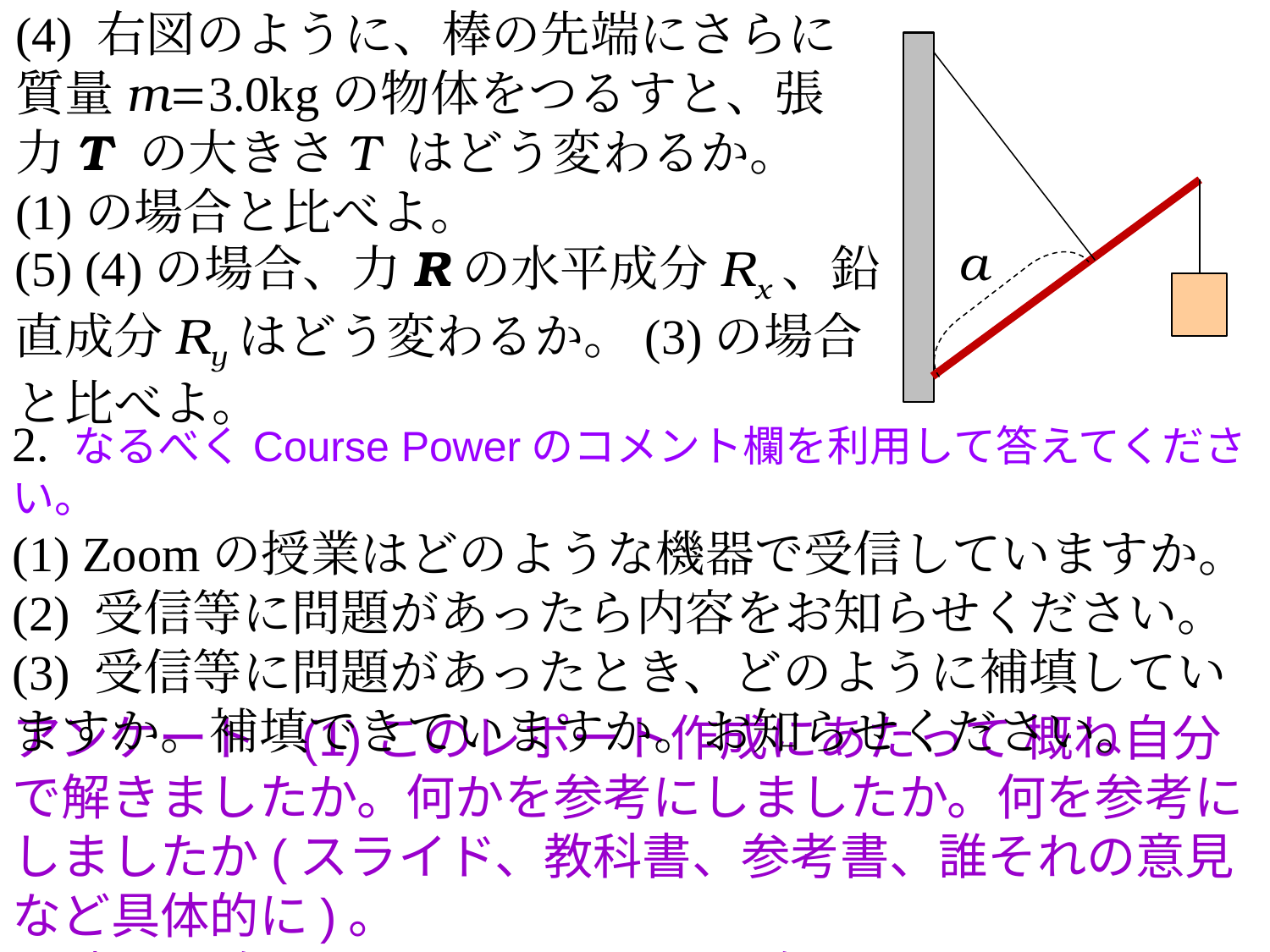

(4) 右図のように、棒の先端にさらに質量m=3.0kgの物体をつるすと、張力T の大きさT はどう変わるか。(1)の場合と比べよ。

a

(5) (4)の場合、力Rの水平成分Rx、鉛直成分Ryはどう変わるか。(3)の場合と比べよ。
2. なるべくCourse Powerのコメント欄を利用して答えてください。
(1) Zoomの授業はどのような機器で受信していますか。
(2) 受信等に問題があったら内容をお知らせください。
(3) 受信等に問題があったとき、どのように補填していますか。補填できていますか。お知らせください。

アンケート   (1)このレポート作成にあたって 概ね自分で解きましたか。何かを参考にしましたか。何を参考にしましたか(スライド、教科書、参考書、誰それの意見など具体的に)。
(2)概ね理解できましたか。まだ理解できていませんか。